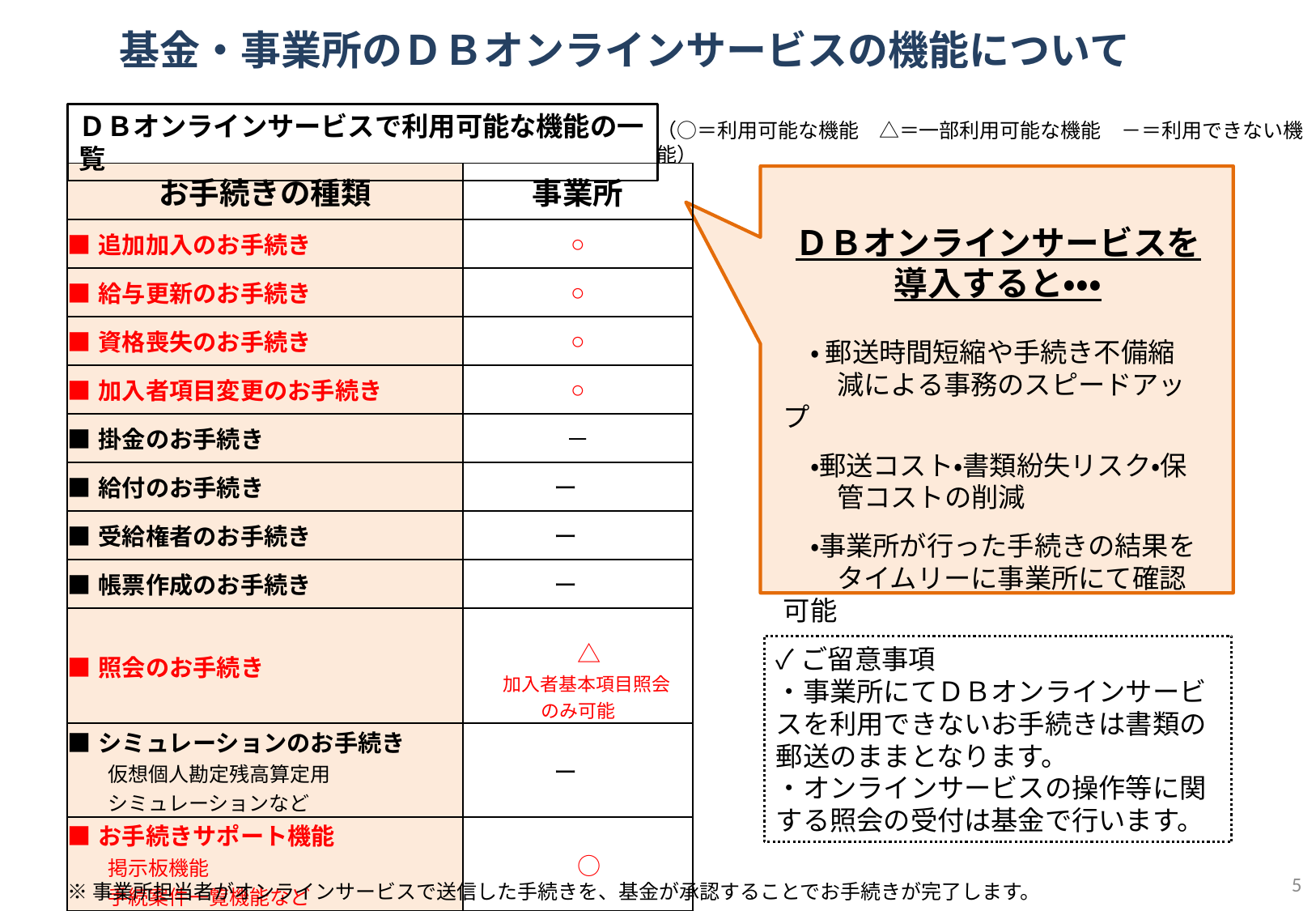

基金・事業所のＤＢオンラインサービスの機能について
ＤＢオンラインサービスで利用可能な機能の一覧
（○＝利用可能な機能　△＝一部利用可能な機能　－＝利用できない機能）
| お手続きの種類 | 事業所 |
| --- | --- |
| ■追加加入のお手続き | ○ |
| ■給与更新のお手続き | ○ |
| ■資格喪失のお手続き | ○ |
| ■加入者項目変更のお手続き | ○ |
| ■掛金のお手続き | － |
| ■給付のお手続き | ー |
| ■受給権者のお手続き | ー |
| ■帳票作成のお手続き | ー |
| ■照会のお手続き | △ 　加入者基本項目照会 のみ可能 |
| ■シミュレーションのお手続き 　　仮想個人勘定残高算定用 　　シミュレーションなど | ー |
| ■お手続きサポート機能 　　掲示板機能 　　手続案件一覧機能など | ○ |

ＤＢオンラインサービスを
導入すると・・・

　・ 郵送時間短縮や手続き不備縮
　　減による事務のスピードアップ
　・郵送コスト・書類紛失リスク・保
　　管コストの削減
　・事業所が行った手続きの結果を
　　タイムリーに事業所にて確認可能
✓ご留意事項
・事業所にてＤＢオンラインサービスを利用できないお手続きは書類の郵送のままとなります。
・オンラインサービスの操作等に関する照会の受付は基金で行います。
5
※事業所担当者がオンラインサービスで送信した手続きを、基金が承認することでお手続きが完了します。